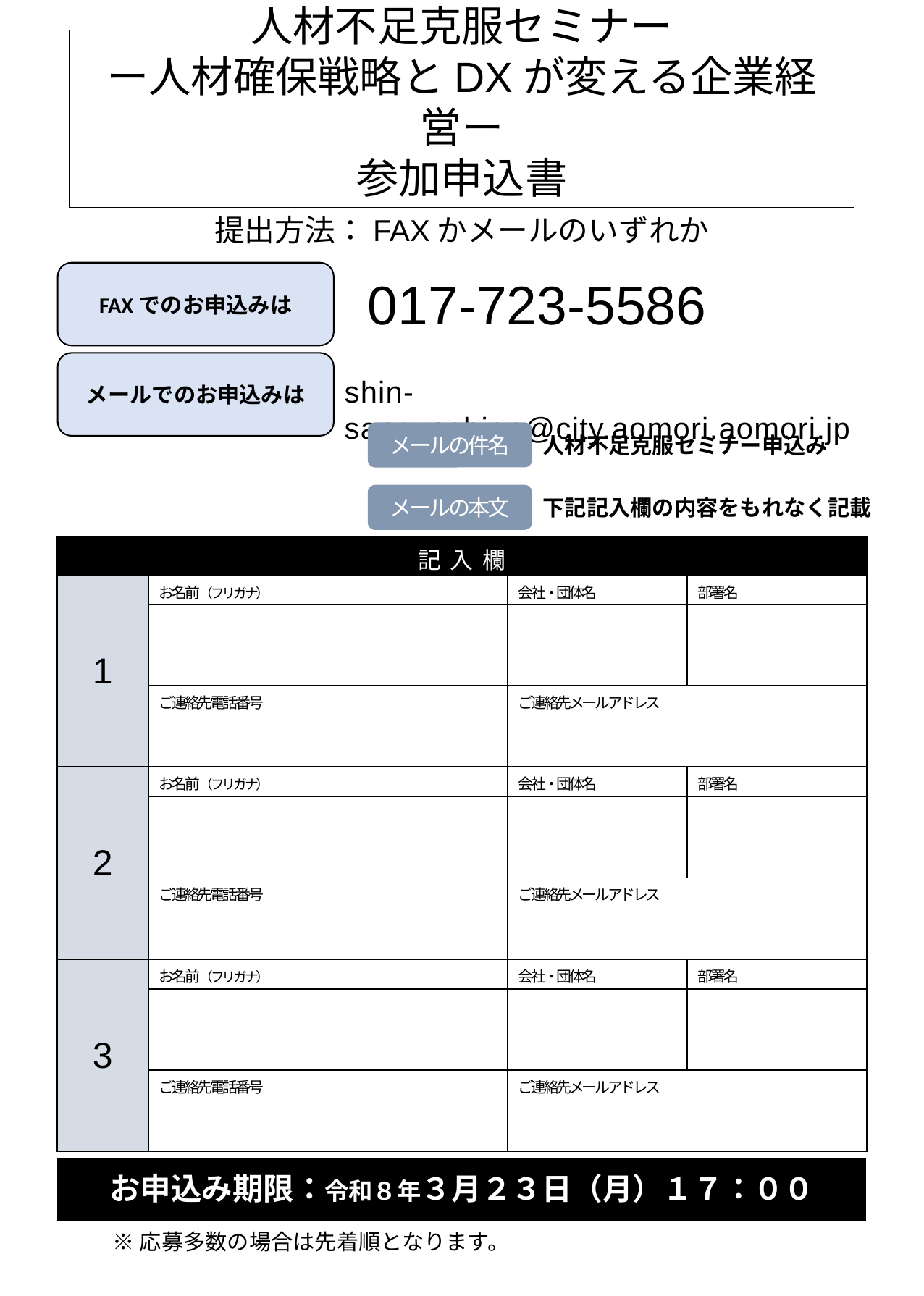

# 人材不足克服セミナー ー人材確保戦略とDXが変える企業経営ー 参加申込書
提出方法：FAXかメールのいずれか
FAXでのお申込みは
017-723-5586
メールでのお申込みは
shin-sangyoshien@city.aomori.aomori.jp
メールの件名
人材不足克服セミナー申込み
メールの本文
下記記入欄の内容をもれなく記載
| 記入欄 |  |  |  |
| --- | --- | --- | --- |
| 1 | お名前（フリガナ） | 会社・団体名 | 部署名 |
|  |  |  |  |
|  | ご連絡先電話番号 | ご連絡先メールアドレス |  |
| 2 | お名前（フリガナ） | 会社・団体名 | 部署名 |
|  |  |  |  |
|  | ご連絡先電話番号 | ご連絡先メールアドレス |  |
| 3 | お名前（フリガナ） | 会社・団体名 | 部署名 |
|  |  |  |  |
|  | ご連絡先電話番号 | ご連絡先メールアドレス |  |
お申込み期限：令和８年３月２３日（月）１７：００
※応募多数の場合は先着順となります。